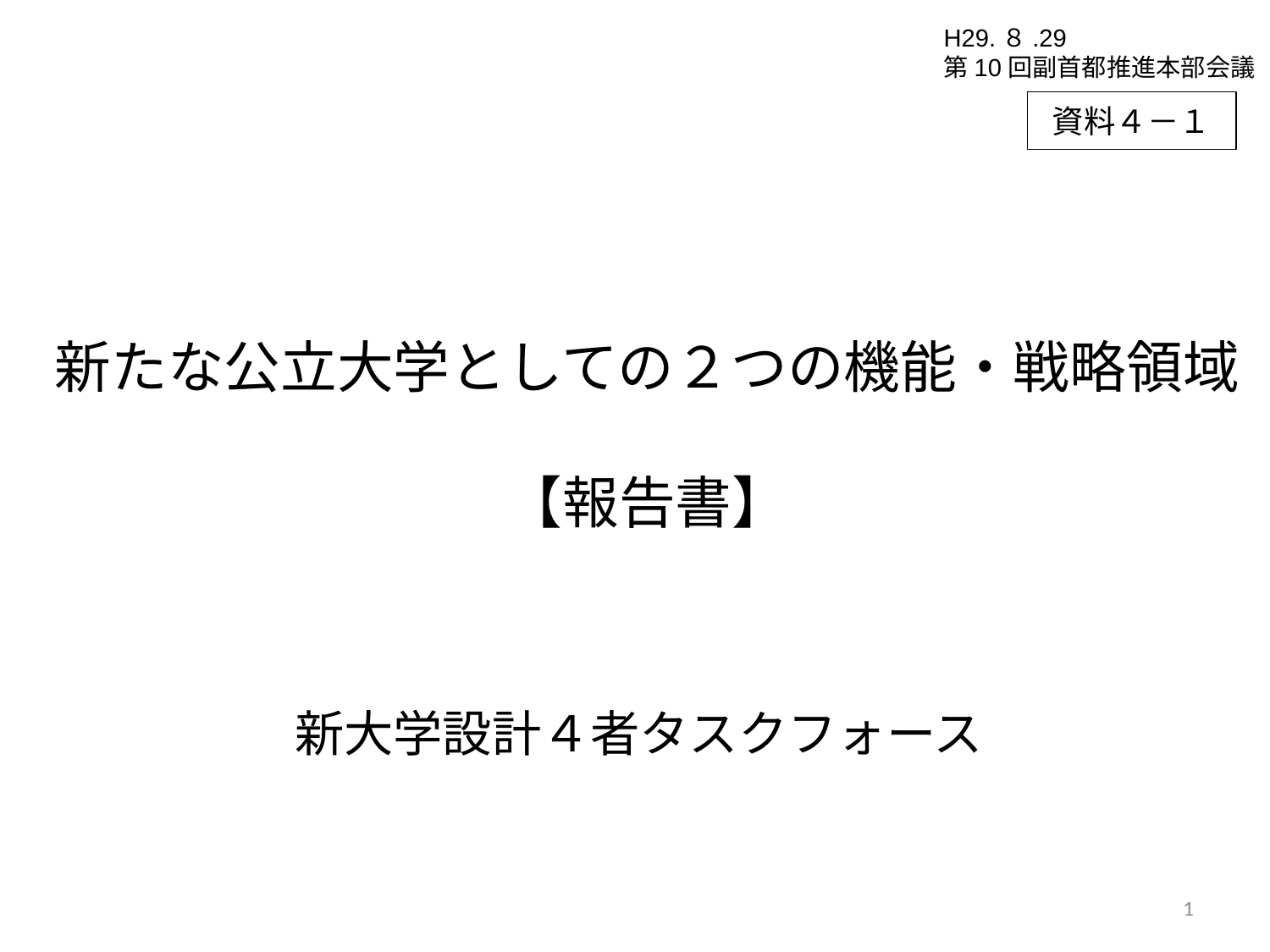

H29.８.29
第10回副首都推進本部会議
資料４－１
新たな公立大学としての２つの機能・戦略領域

【報告書】
新大学設計４者タスクフォース
1